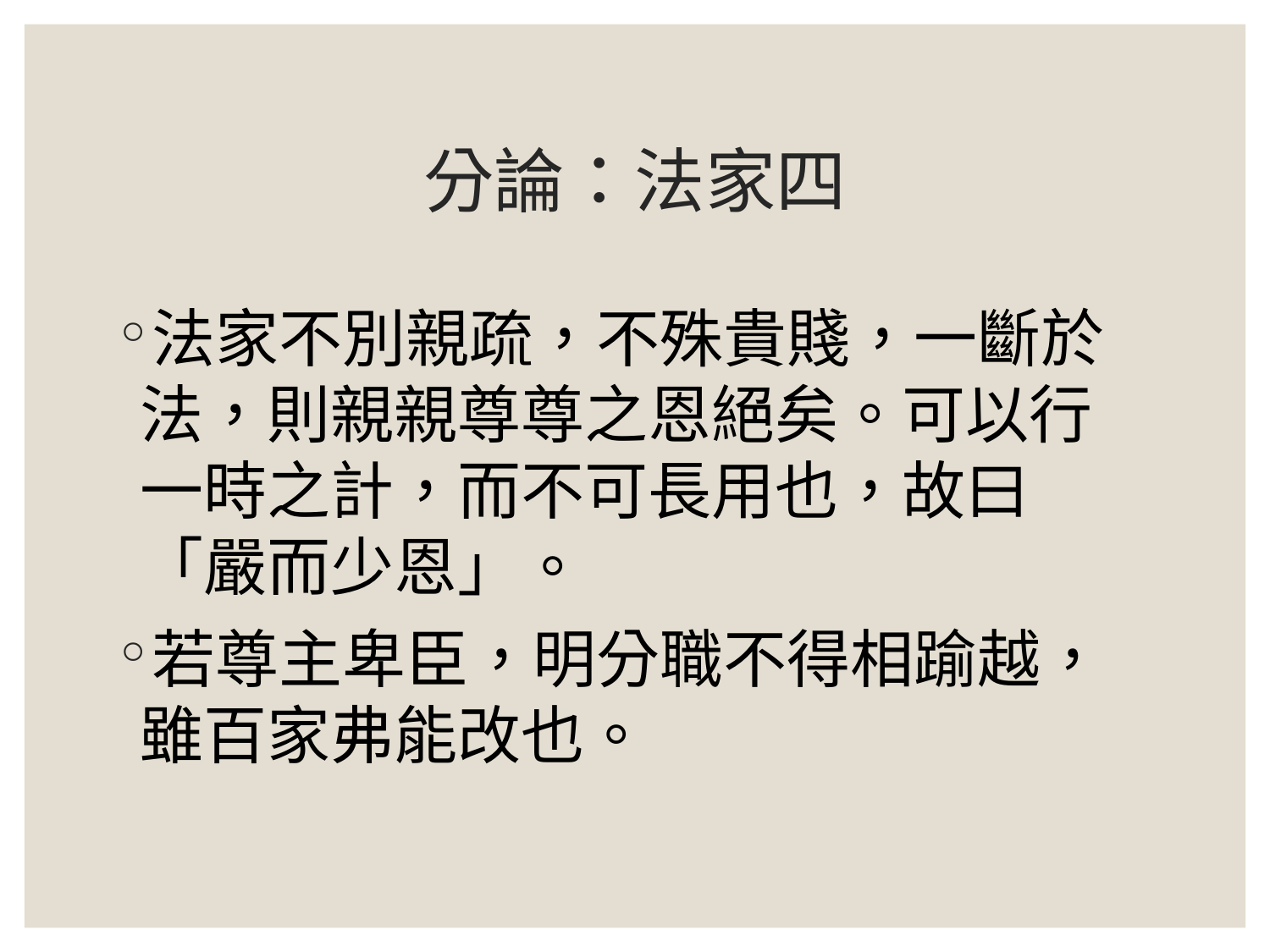

# 分論：法家四
法家不別親疏，不殊貴賤，一斷於法，則親親尊尊之恩絕矣。可以行一時之計，而不可長用也，故曰「嚴而少恩」。
若尊主卑臣，明分職不得相踰越，雖百家弗能改也。